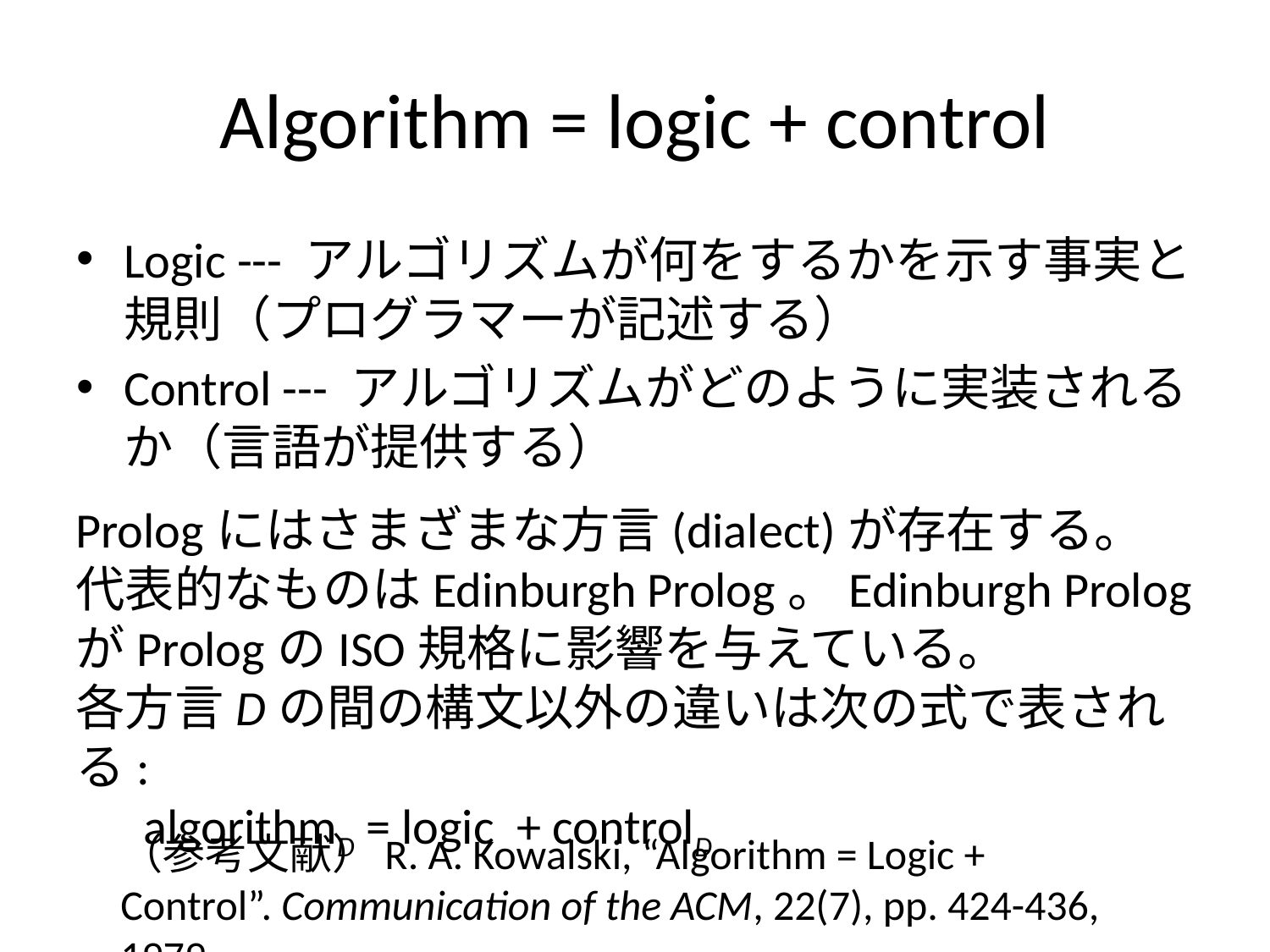

# Algorithm = logic + control
Logic --- アルゴリズムが何をするかを示す事実と規則（プログラマーが記述する）
Control --- アルゴリズムがどのように実装されるか（言語が提供する）
Prologにはさまざまな方言(dialect)が存在する。
代表的なものはEdinburgh Prolog。Edinburgh PrologがPrologのISO規格に影響を与えている。
各方言Dの間の構文以外の違いは次の式で表される:
      algorithmD = logic  + controlD
（参考文献）R. A. Kowalski, “Algorithm = Logic + Control”. Communication of the ACM, 22(7), pp. 424-436, 1979